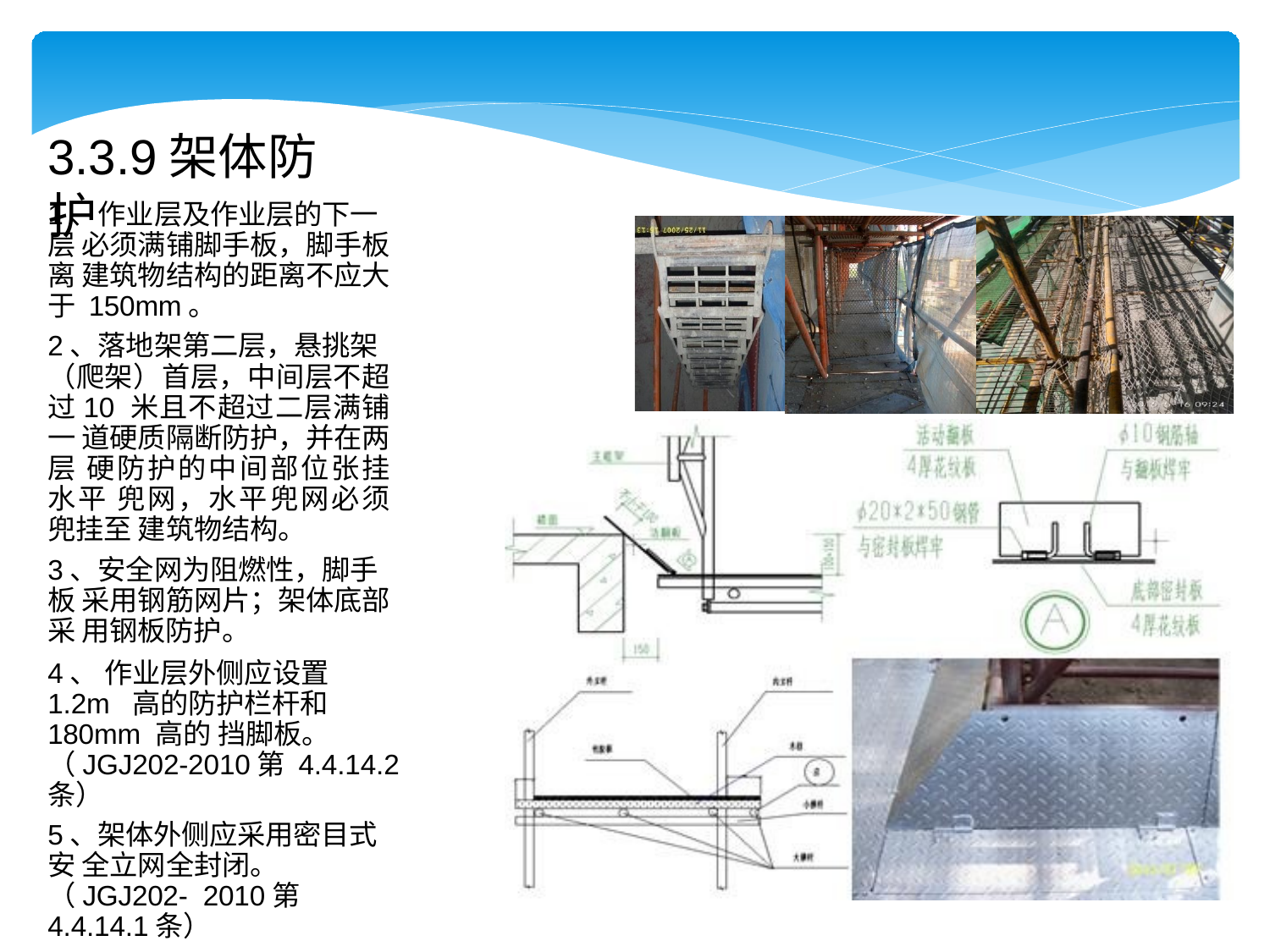

# 3.3.9架体防护
1、作业层及作业层的下一层 必须满铺脚手板，脚手板离 建筑物结构的距离不应大于 150mm。
2、落地架第二层，悬挑架
（爬架）首层，中间层不超 过10 米且不超过二层满铺一 道硬质隔断防护，并在两层 硬防护的中间部位张挂水平 兜网，水平兜网必须兜挂至 建筑物结构。
3、安全网为阻燃性，脚手板 采用钢筋网片；架体底部采 用钢板防护。
4、 作业层外侧应设置 1.2m  高的防护栏杆和 180mm 高的 挡脚板。（JGJ202-2010第 4.4.14.2条）
5、架体外侧应采用密目式安 全立网全封闭。（JGJ202-  2010第4.4.14.1条）